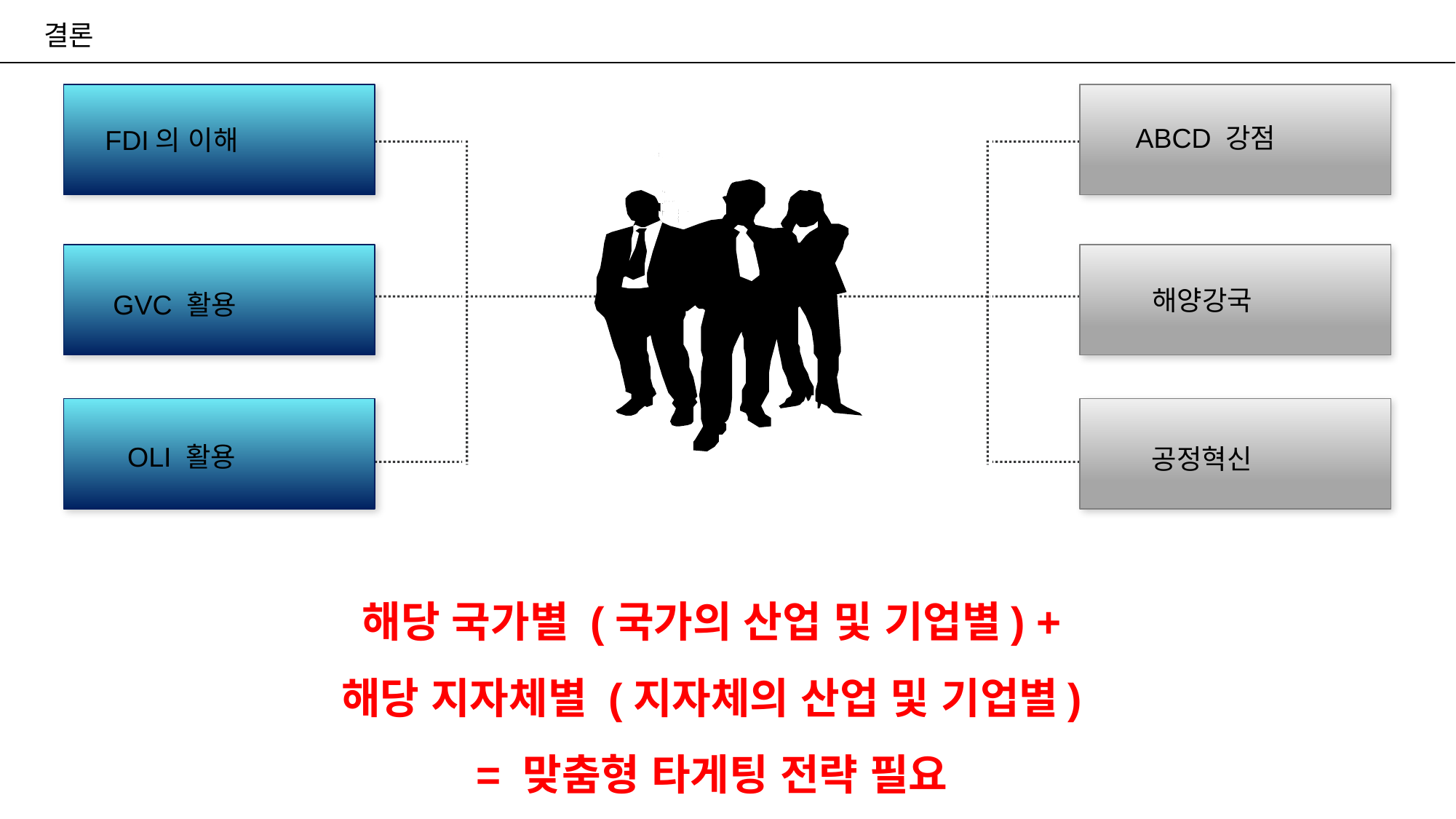

결론

ABCD 강점
FDI의 이해

해양강국
GVC 활용

OLI 활용
공정혁신
해당 국가별 (국가의 산업 및 기업별) +
해당 지자체별 (지자체의 산업 및 기업별)
= 맞춤형 타게팅 전략 필요